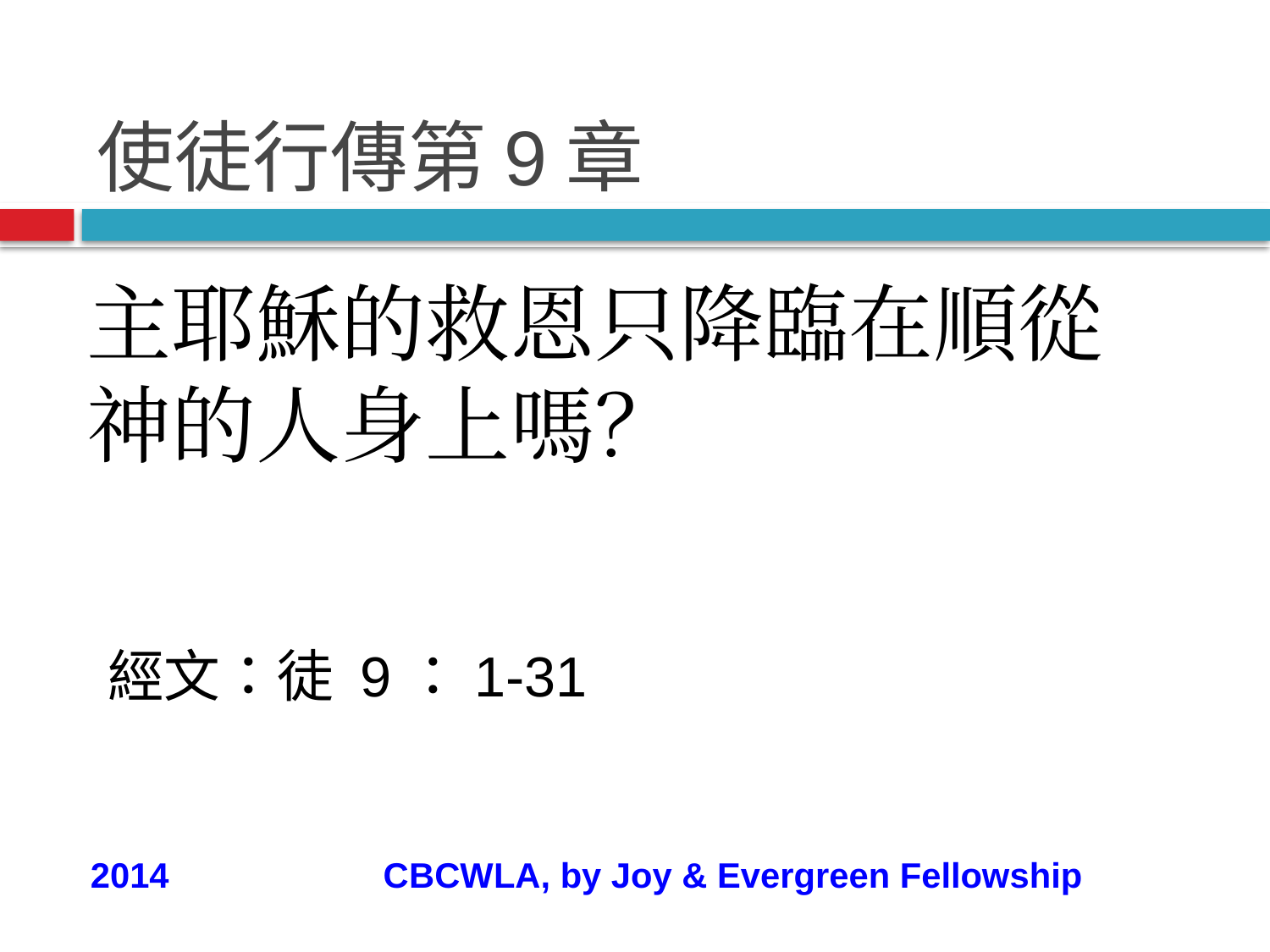

# 使徒行傳第9章
主耶穌的救恩只降臨在順從神的人身上嗎？
經文：徒 9：1-31
2014                      CBCWLA, by Joy & Evergreen Fellowship